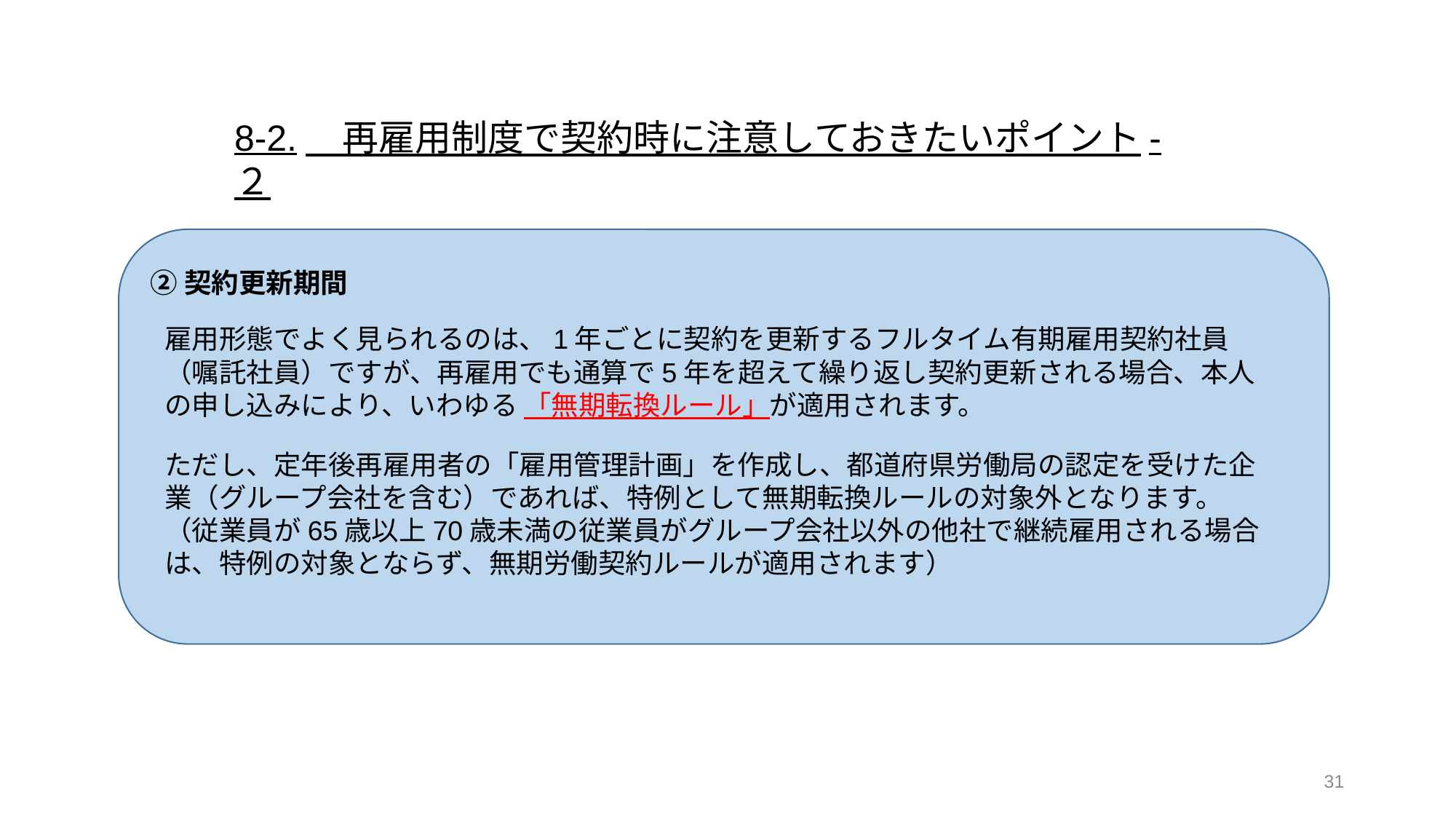

8-2.　再雇用制度で契約時に注意しておきたいポイント-２

②契約更新期間

雇用形態でよく見られるのは、1年ごとに契約を更新するフルタイム有期雇用契約社員（嘱託社員）ですが、再雇用でも通算で5年を超えて繰り返し契約更新される場合、本人の申し込みにより、いわゆる 「無期転換ルール」が適用されます。

ただし、定年後再雇用者の「雇用管理計画」を作成し、都道府県労働局の認定を受けた企業（グループ会社を含む）であれば、特例として無期転換ルールの対象外となります。（従業員が65歳以上70歳未満の従業員がグループ会社以外の他社で継続雇用される場合は、特例の対象とならず、無期労働契約ルールが適用されます）

31